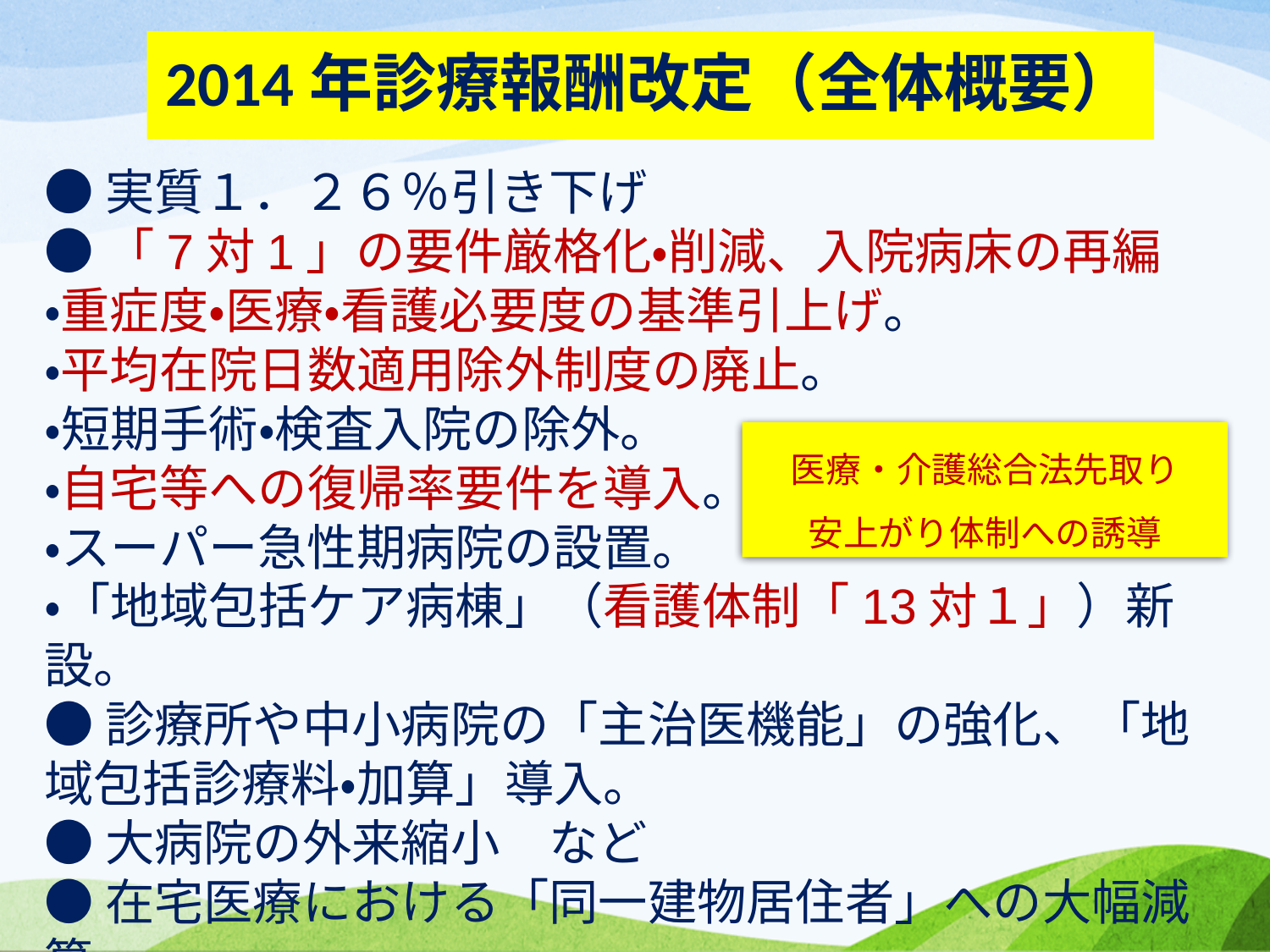

# 2014年診療報酬改定（全体概要）
●実質１．２６％引き下げ
●「7対1」の要件厳格化・削減、入院病床の再編
・重症度・医療・看護必要度の基準引上げ。
・平均在院日数適用除外制度の廃止。
・短期手術・検査入院の除外。
・自宅等への復帰率要件を導入。
・スーパー急性期病院の設置。
・「地域包括ケア病棟」（看護体制「13対１」）新設。
●診療所や中小病院の「主治医機能」の強化、「地域包括診療料・加算」導入。
●大病院の外来縮小　など
●在宅医療における「同一建物居住者」への大幅減算
医療・介護総合法先取り
安上がり体制への誘導